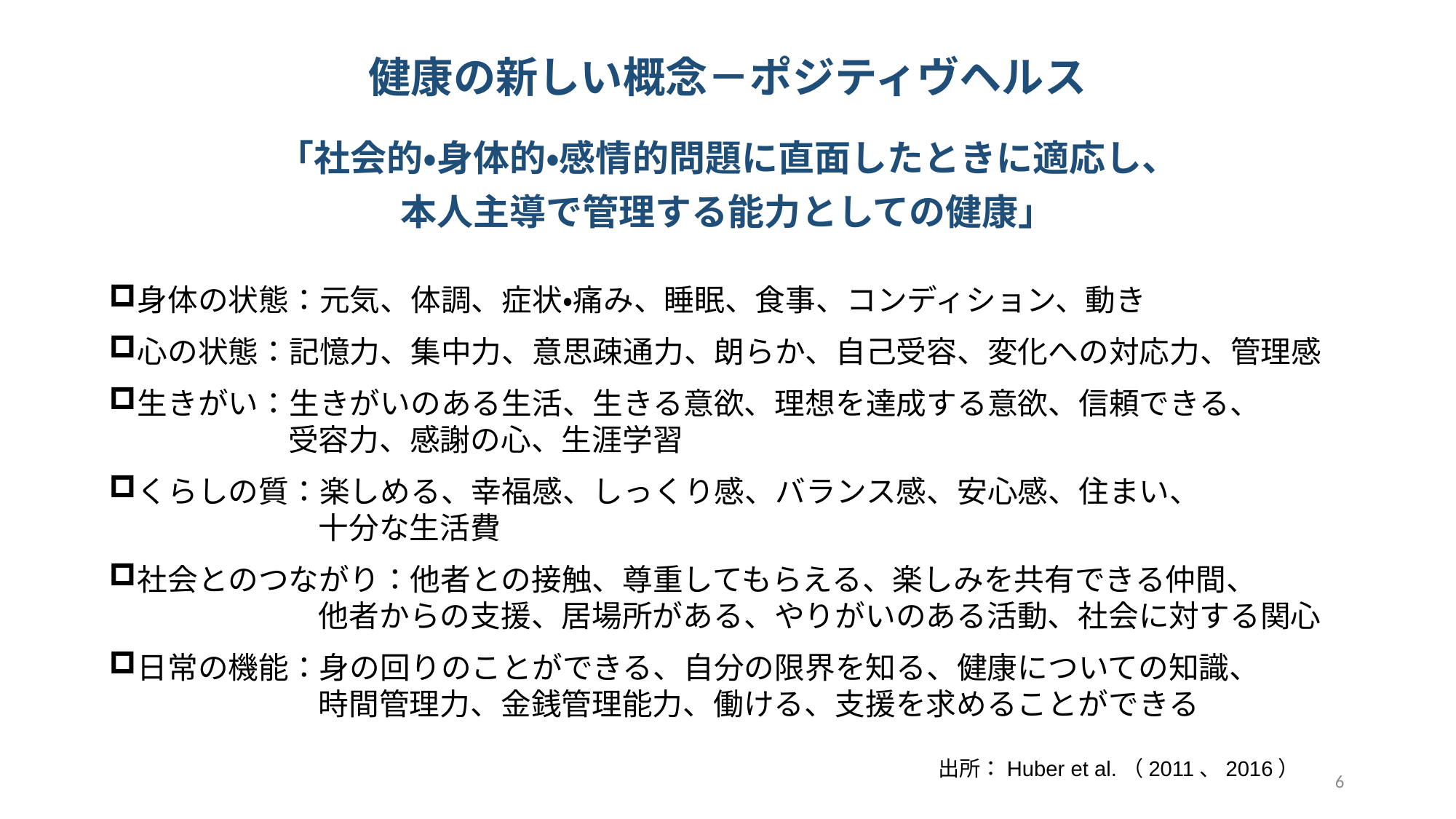

健康の新しい概念－ポジティヴヘルス
「社会的・身体的・感情的問題に直面したときに適応し、
本人主導で管理する能力としての健康」

身体の状態：元気、体調、症状・痛み、睡眠、食事、コンディション、動き
心の状態：記憶力、集中力、意思疎通力、朗らか、自己受容、変化への対応力、管理感
生きがい：生きがいのある生活、生きる意欲、理想を達成する意欲、信頼できる、
　　　　　受容力、感謝の心、生涯学習
くらしの質：楽しめる、幸福感、しっくり感、バランス感、安心感、住まい、
　　　　　　十分な生活費
社会とのつながり：他者との接触、尊重してもらえる、楽しみを共有できる仲間、
　　　　　　他者からの支援、居場所がある、やりがいのある活動、社会に対する関心
日常の機能：身の回りのことができる、自分の限界を知る、健康についての知識、
　　　　　　時間管理力、金銭管理能力、働ける、支援を求めることができる

出所：Huber et al.（2011、2016）
6